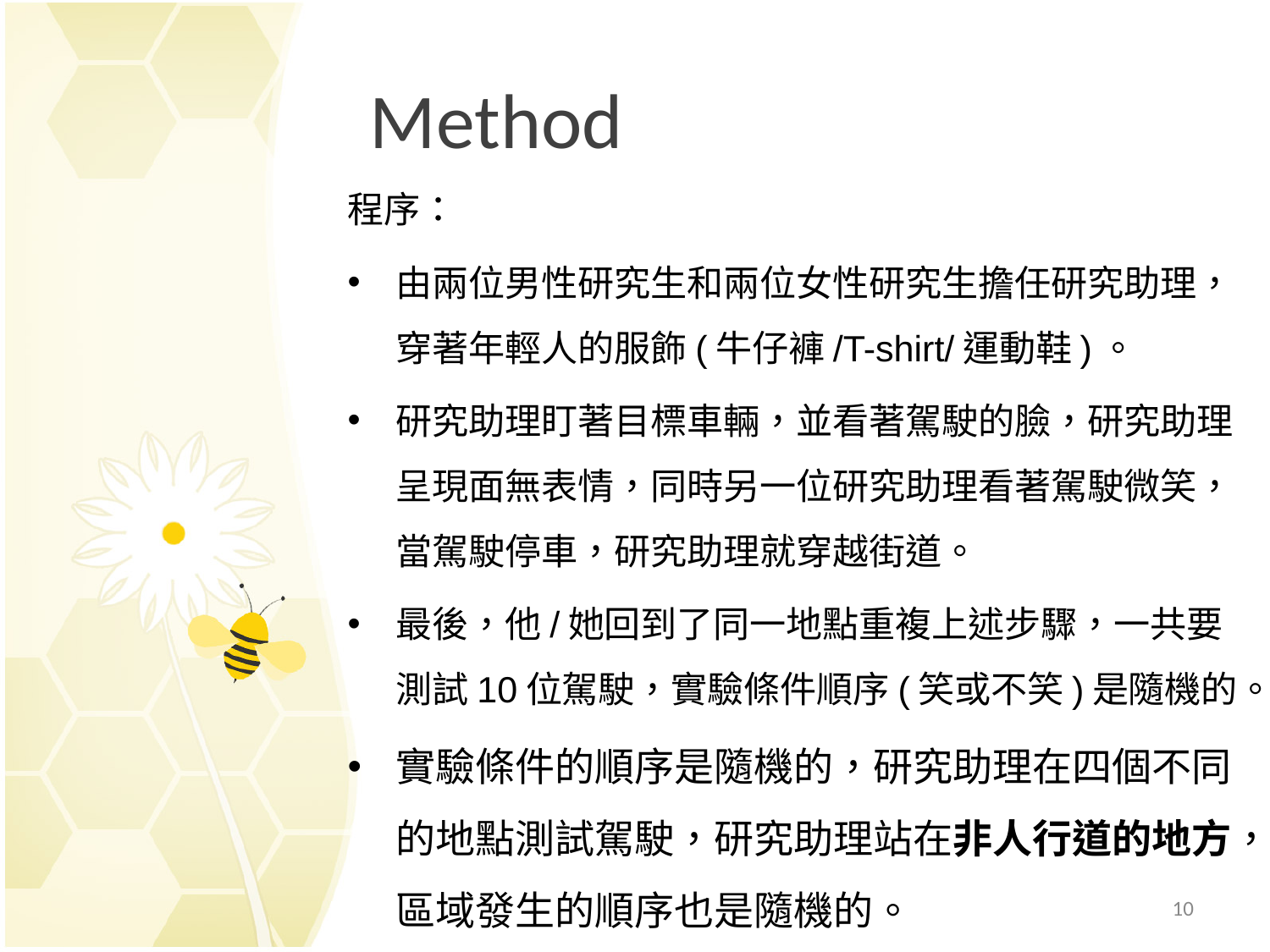

# Method

程序：
由兩位男性研究生和兩位女性研究生擔任研究助理，穿著年輕人的服飾(牛仔褲/T-shirt/運動鞋)。
研究助理盯著目標車輛，並看著駕駛的臉，研究助理呈現面無表情，同時另一位研究助理看著駕駛微笑，當駕駛停車，研究助理就穿越街道。
最後，他/她回到了同一地點重複上述步驟，一共要測試10位駕駛，實驗條件順序(笑或不笑)是隨機的。
實驗條件的順序是隨機的，研究助理在四個不同的地點測試駕駛，研究助理站在非人行道的地方，區域發生的順序也是隨機的。

10